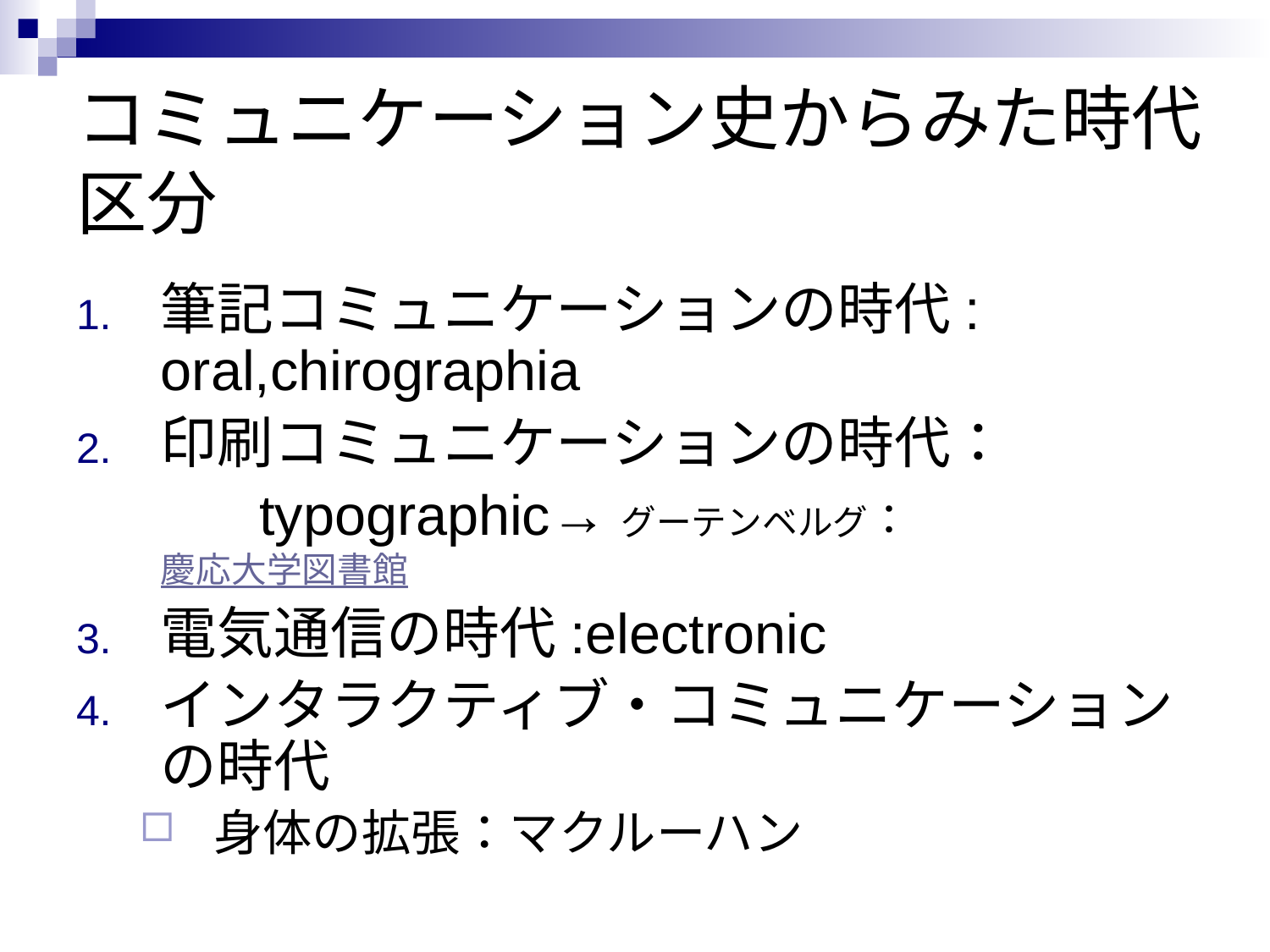

# コミュニケーション史からみた時代区分
筆記コミュニケーションの時代: oral,chirographia
印刷コミュニケーションの時代：
　　　typographic→グーテンベルグ：　慶応大学図書館
電気通信の時代:electronic
インタラクティブ・コミュニケーションの時代
身体の拡張：マクルーハン